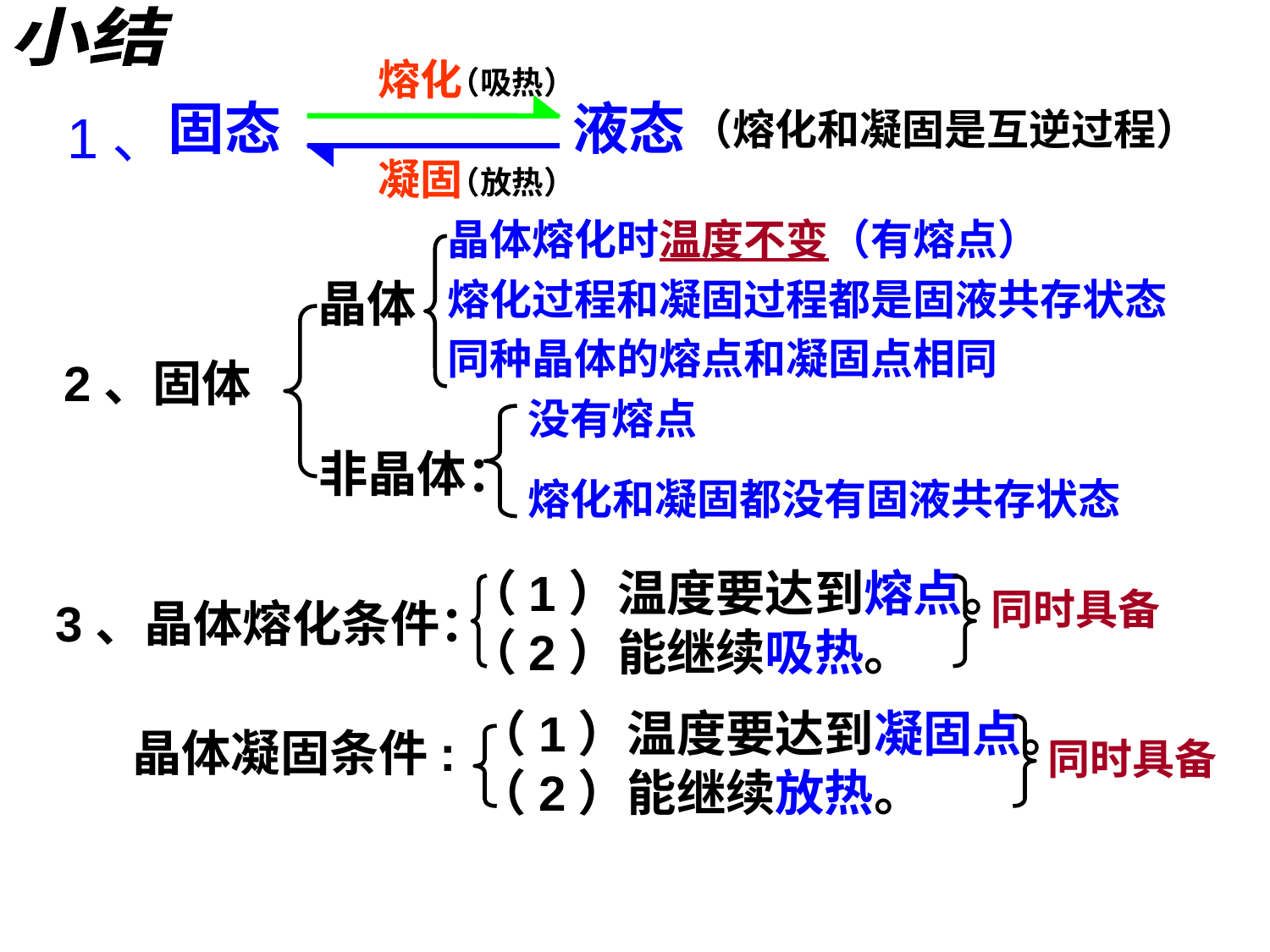

小结
熔化
固态
液态
1、
凝固
（吸热）
（熔化和凝固是互逆过程）

（放热）
晶体熔化时温度不变（有熔点）

晶体
熔化过程和凝固过程都是固液共存状态

同种晶体的熔点和凝固点相同
2、固体
没有熔点

非晶体：
熔化和凝固都没有固液共存状态
（1）温度要达到熔点。（2）能继续吸热。
同时具备

3、晶体熔化条件：
（1）温度要达到凝固点。（2）能继续放热。
晶体凝固条件:

同时具备